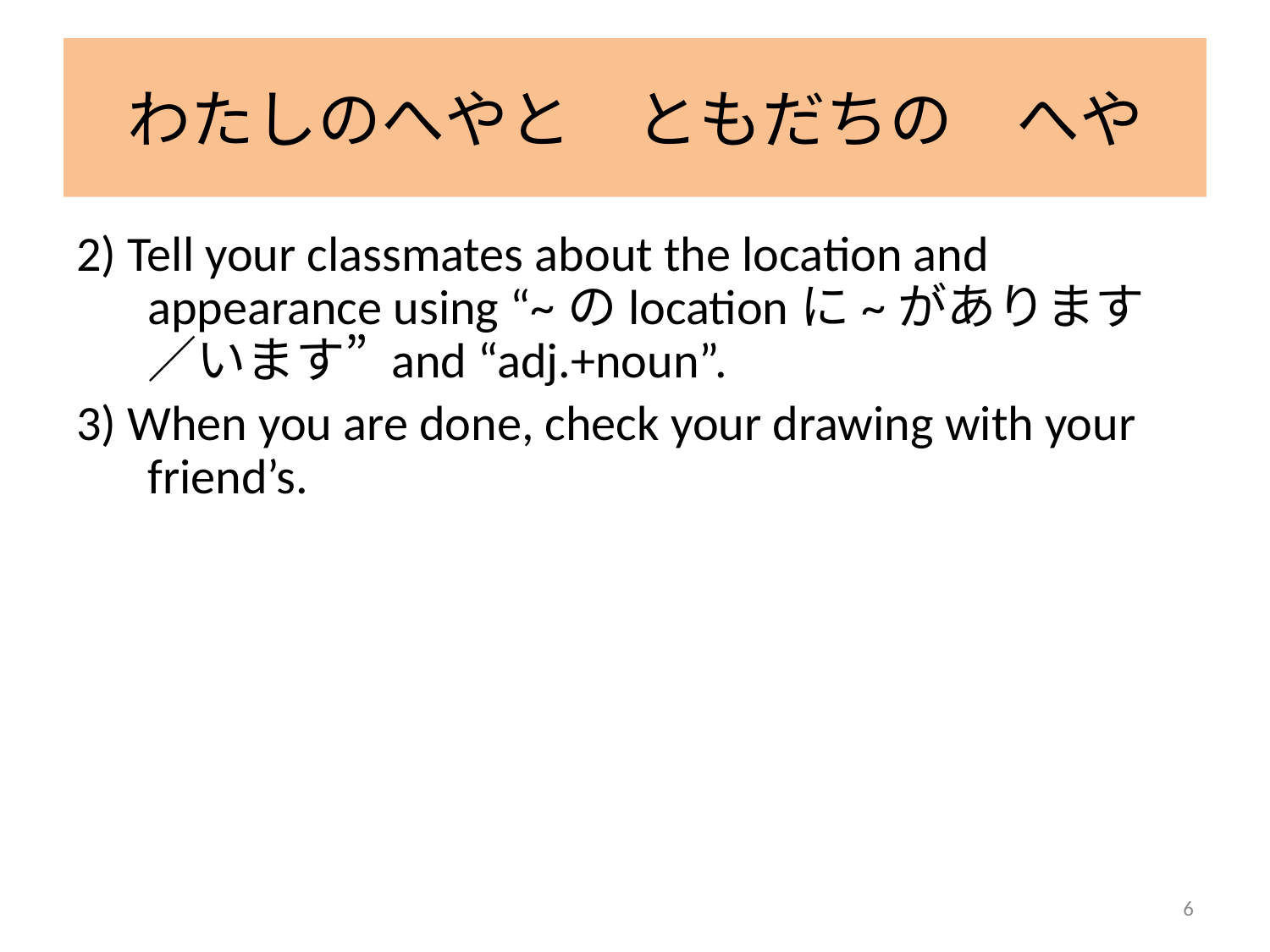

# わたしのへやと　ともだちの　へや
2) Tell your classmates about the location and appearance using “~のlocationに~があります／います” and “adj.+noun”.
3) When you are done, check your drawing with your friend’s.

6